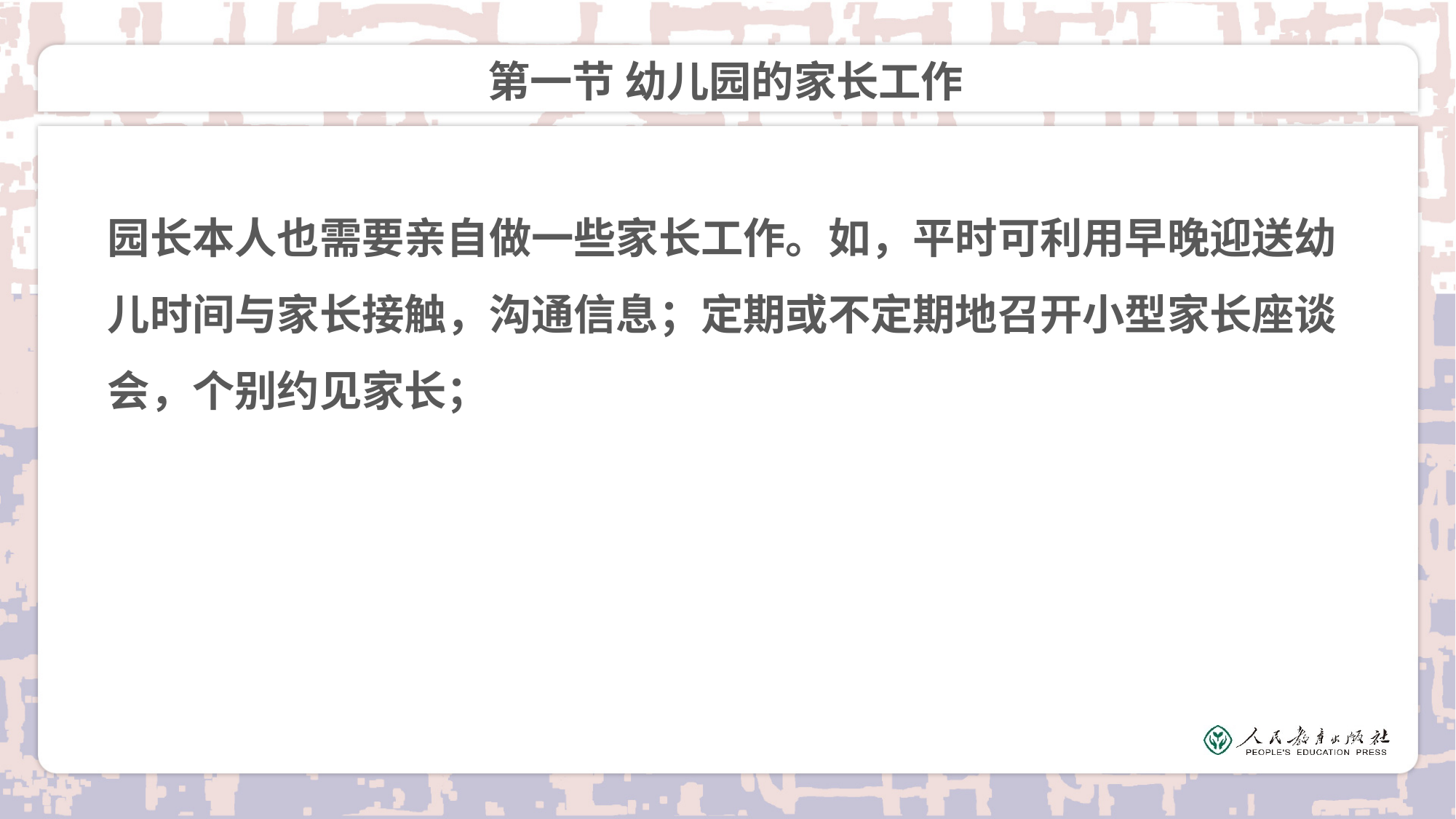

# 第一节 幼儿园的家长工作
园长本人也需要亲自做一些家长工作。如，平时可利用早晚迎送幼儿时间与家长接触，沟通信息；定期或不定期地召开小型家长座谈会，个别约见家长；